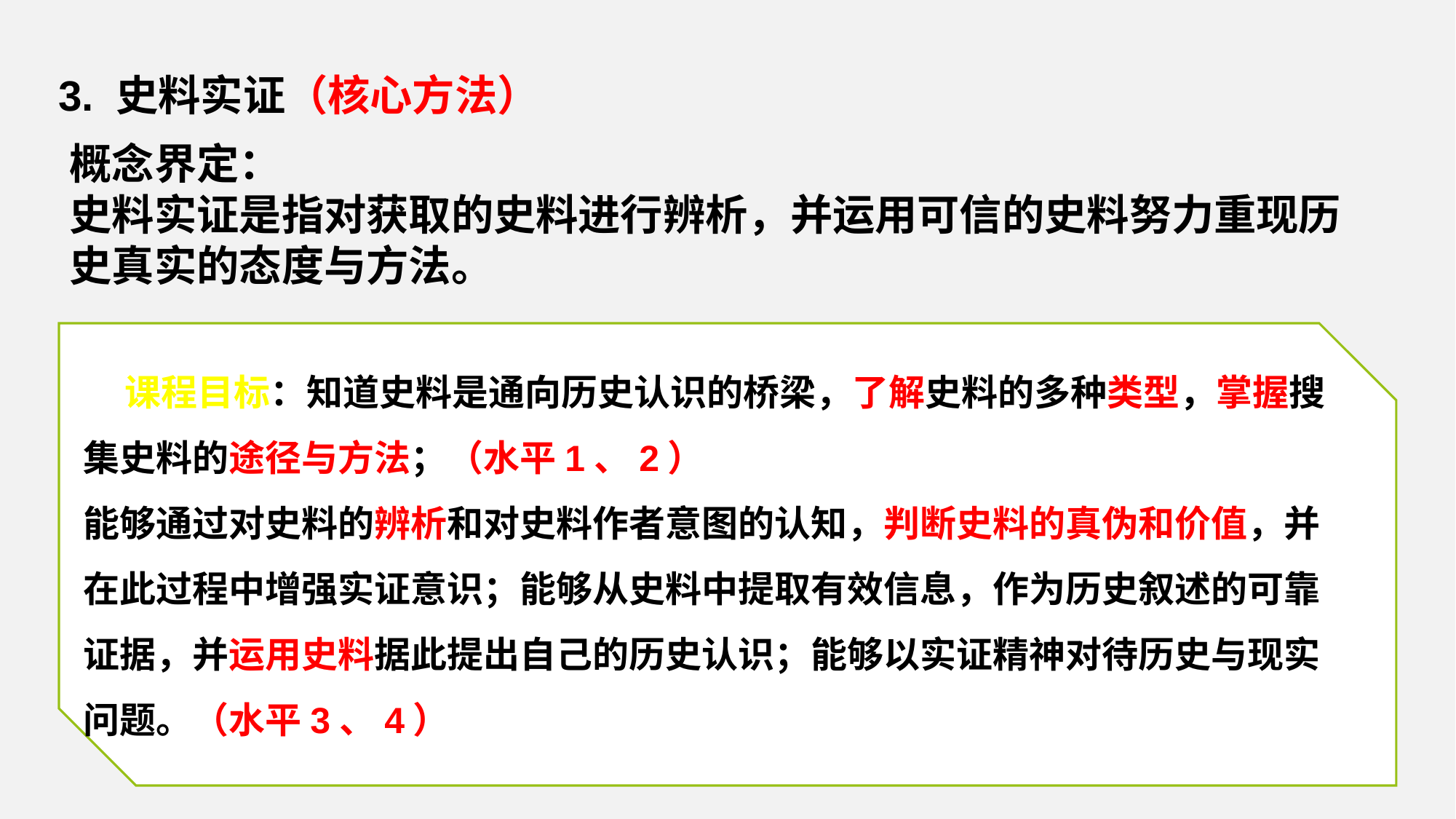

3. 史料实证（核心方法）
概念界定：
史料实证是指对获取的史料进行辨析，并运用可信的史料努力重现历史真实的态度与方法。

    课程目标：知道史料是通向历史认识的桥梁，了解史料的多种类型，掌握搜集史料的途径与方法；（水平1、2）
能够通过对史料的辨析和对史料作者意图的认知，判断史料的真伪和价值，并在此过程中增强实证意识；能够从史料中提取有效信息，作为历史叙述的可靠证据，并运用史料据此提出自己的历史认识；能够以实证精神对待历史与现实问题。（水平3、4）